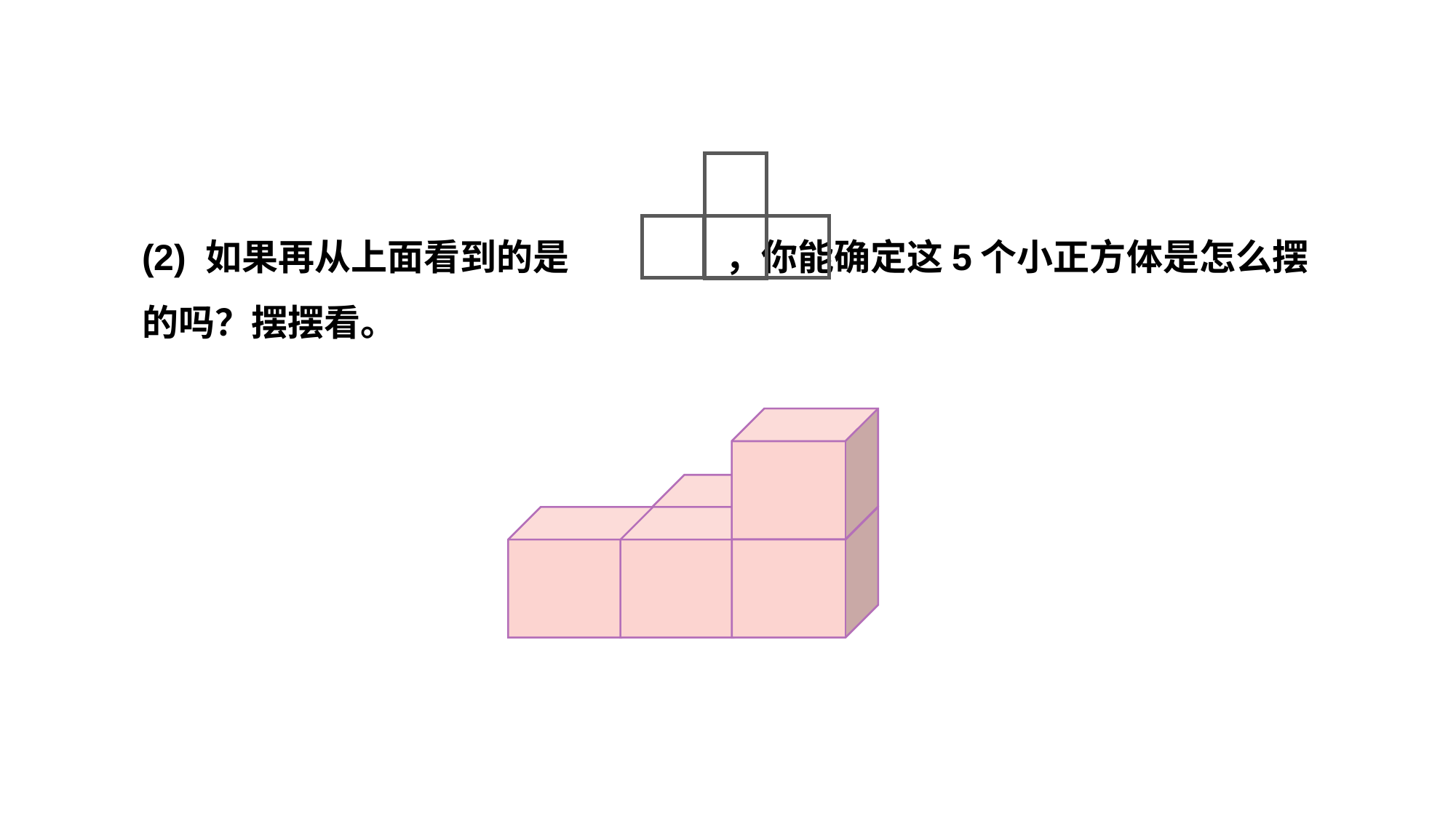

巩固练习

(2) 如果再从上面看到的是                   ，你能确定这5个小正方体是怎么摆的吗？摆摆看。